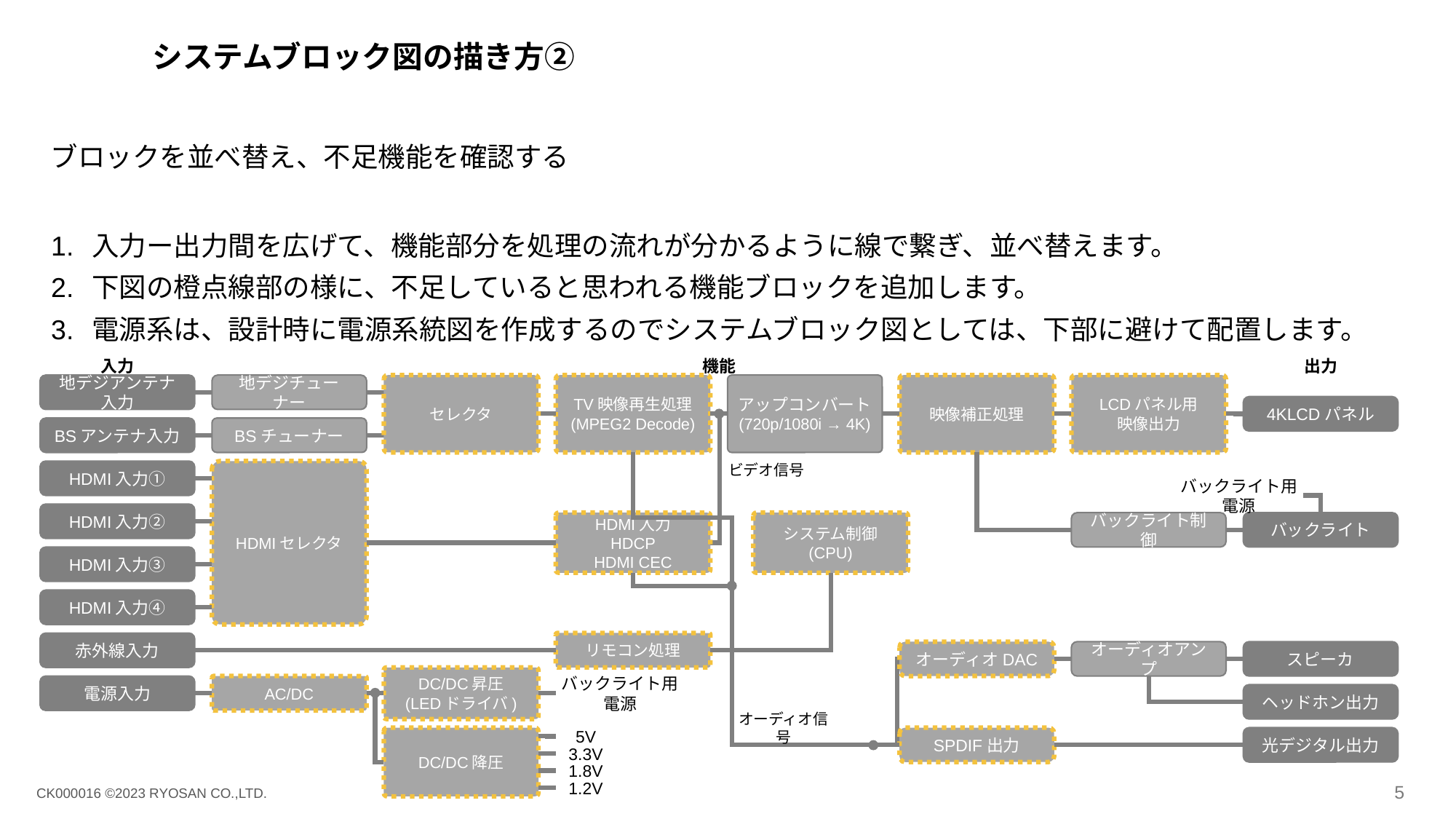

# システムブロック図の描き方②
ブロックを並べ替え、不足機能を確認する
入力ー出力間を広げて、機能部分を処理の流れが分かるように線で繋ぎ、並べ替えます。
下図の橙点線部の様に、不足していると思われる機能ブロックを追加します。
電源系は、設計時に電源系統図を作成するのでシステムブロック図としては、下部に避けて配置します。
入力
機能
出力
地デジアンテナ入力
セレクタ
TV映像再生処理
(MPEG2 Decode)
映像補正処理
地デジチューナー
アップコンバート
(720p/1080i → 4K)
LCDパネル用
映像出力
4KLCDパネル

BSアンテナ入力
BSチューナー
HDMI入力①
HDMIセレクタ
ビデオ信号

バックライト用電源
HDMI入力②
HDMI入力
HDCP
HDMI CEC

システム制御
(CPU)
バックライト
バックライト制御
HDMI入力③

HDMI入力④

リモコン処理
赤外線入力
オーディオDAC
スピーカ
オーディオアンプ
DC/DC昇圧
(LEDドライバ)
電源入力
AC/DC
バックライト用電源
ヘッドホン出力

オーディオ信号
DC/DC降圧

光デジタル出力
SPDIF出力
5V

3.3V

1.8V

1.2V